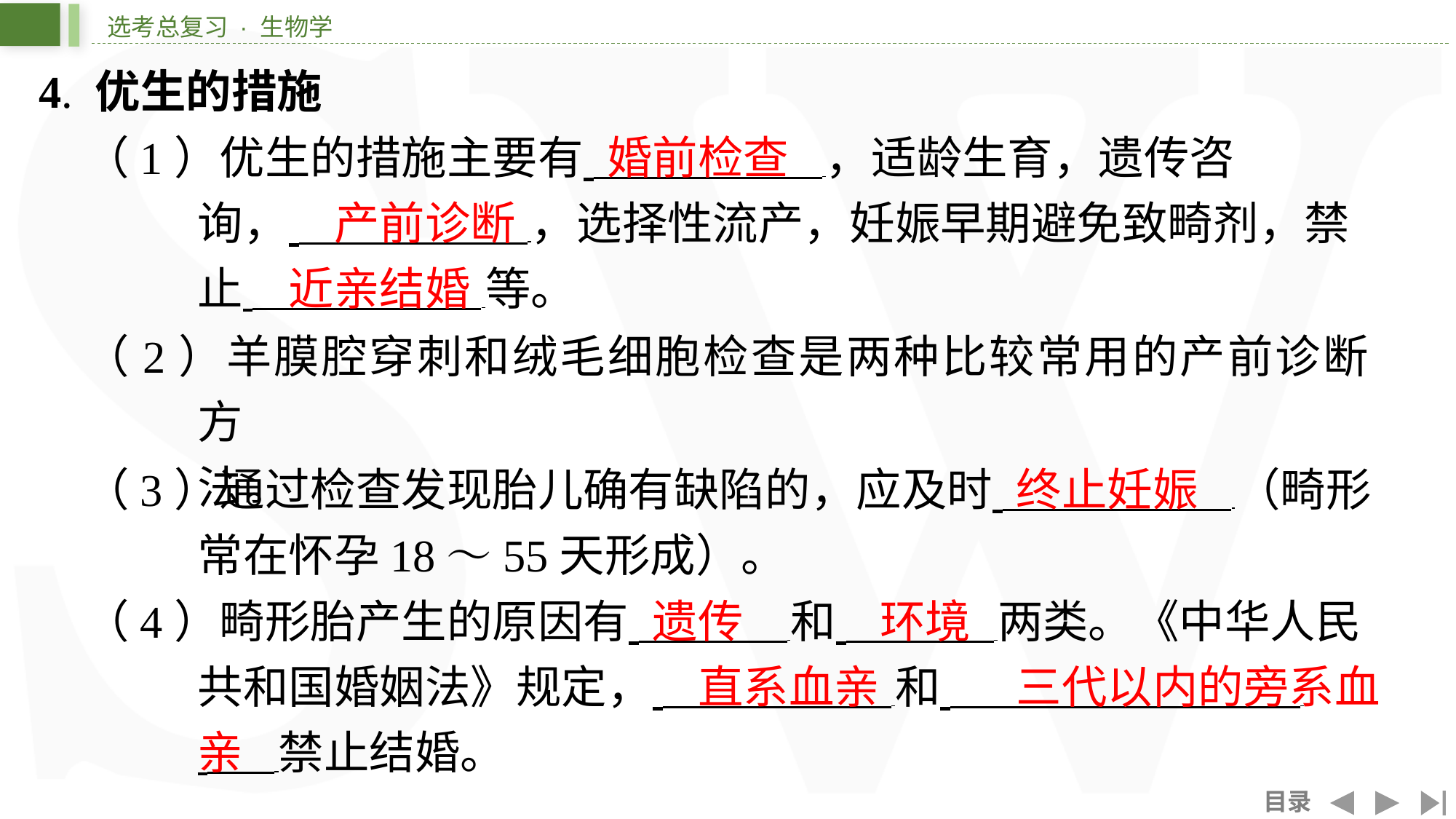

4. 优生的措施
婚前检查
（1）优生的措施主要有                                    ，适龄生育，遗传咨
询，                                    ，选择性流产，妊娠早期避免致畸剂，禁
止                                    ⁠等。
产前诊断
近亲结婚
（2）羊膜腔穿刺和绒毛细胞检查是两种比较常用的产前诊断方
法。
终止妊娠
（3）通过检查发现胎儿确有缺陷的，应及时                                    （畸形
常在怀孕18～55天形成）。
遗传
环境
（4）畸形胎产生的原因有                        和                        ⁠两类。《中华人民
共和国婚姻法》规定，                                    和                                                      ⁠
            ⁠禁止结婚。
直系血亲
三代以内的旁系血
亲